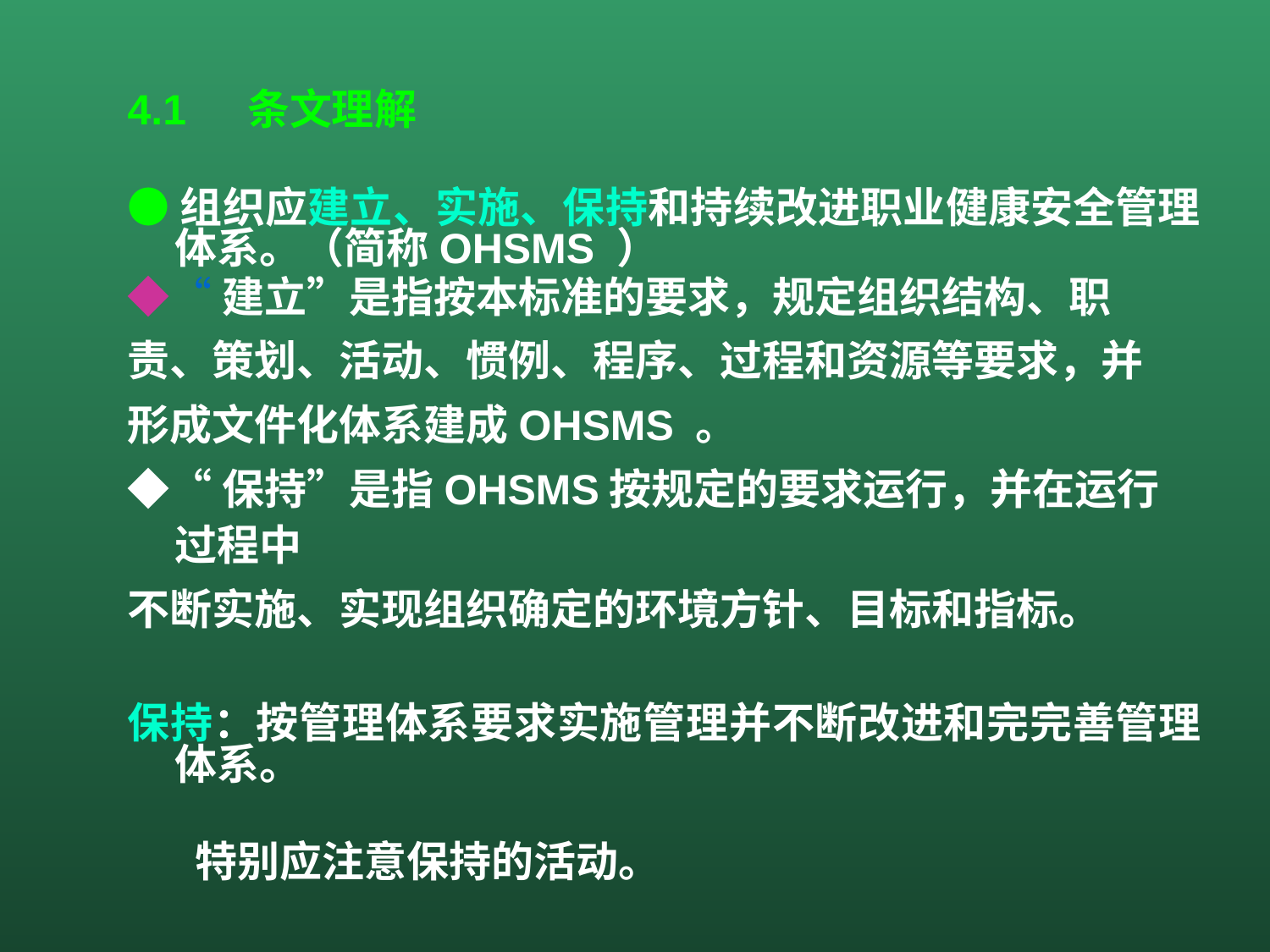

4.1  条文理解

●组织应建立、实施、保持和持续改进职业健康安全管理体系。（简称OHSMS ）
◆“建立”是指按本标准的要求，规定组织结构、职
责、策划、活动、惯例、程序、过程和资源等要求，并
形成文件化体系建成OHSMS 。
◆“保持”是指OHSMS按规定的要求运行，并在运行过程中
不断实施、实现组织确定的环境方针、目标和指标。

保持：按管理体系要求实施管理并不断改进和完完善管理体系。

      特别应注意保持的活动。